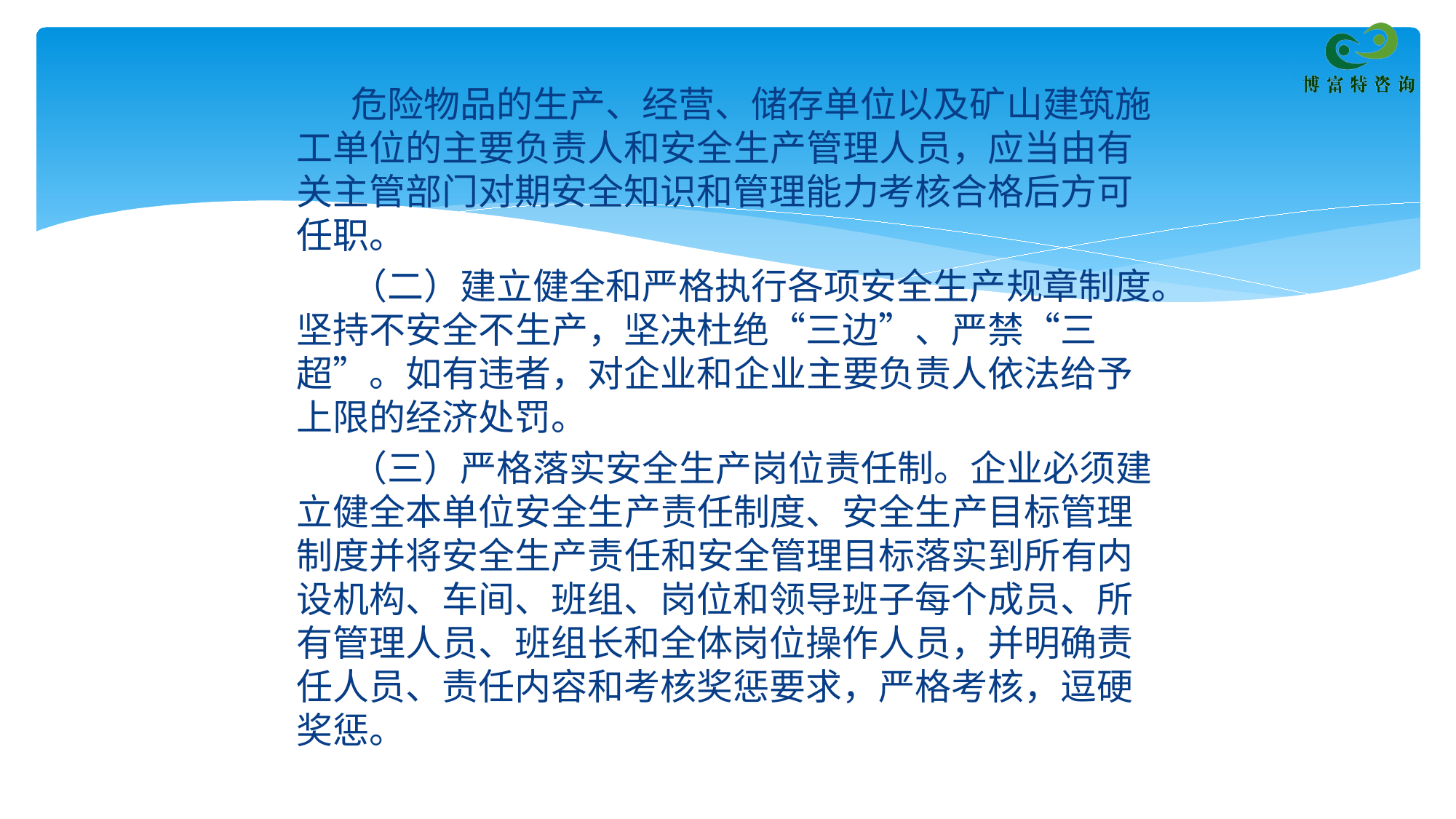

危险物品的生产、经营、储存单位以及矿山建筑施工单位的主要负责人和安全生产管理人员，应当由有关主管部门对期安全知识和管理能力考核合格后方可任职。
（二）建立健全和严格执行各项安全生产规章制度。坚持不安全不生产，坚决杜绝“三边”、严禁“三超”。如有违者，对企业和企业主要负责人依法给予上限的经济处罚。
（三）严格落实安全生产岗位责任制。企业必须建立健全本单位安全生产责任制度、安全生产目标管理制度并将安全生产责任和安全管理目标落实到所有内设机构、车间、班组、岗位和领导班子每个成员、所有管理人员、班组长和全体岗位操作人员，并明确责任人员、责任内容和考核奖惩要求，严格考核，逗硬奖惩。